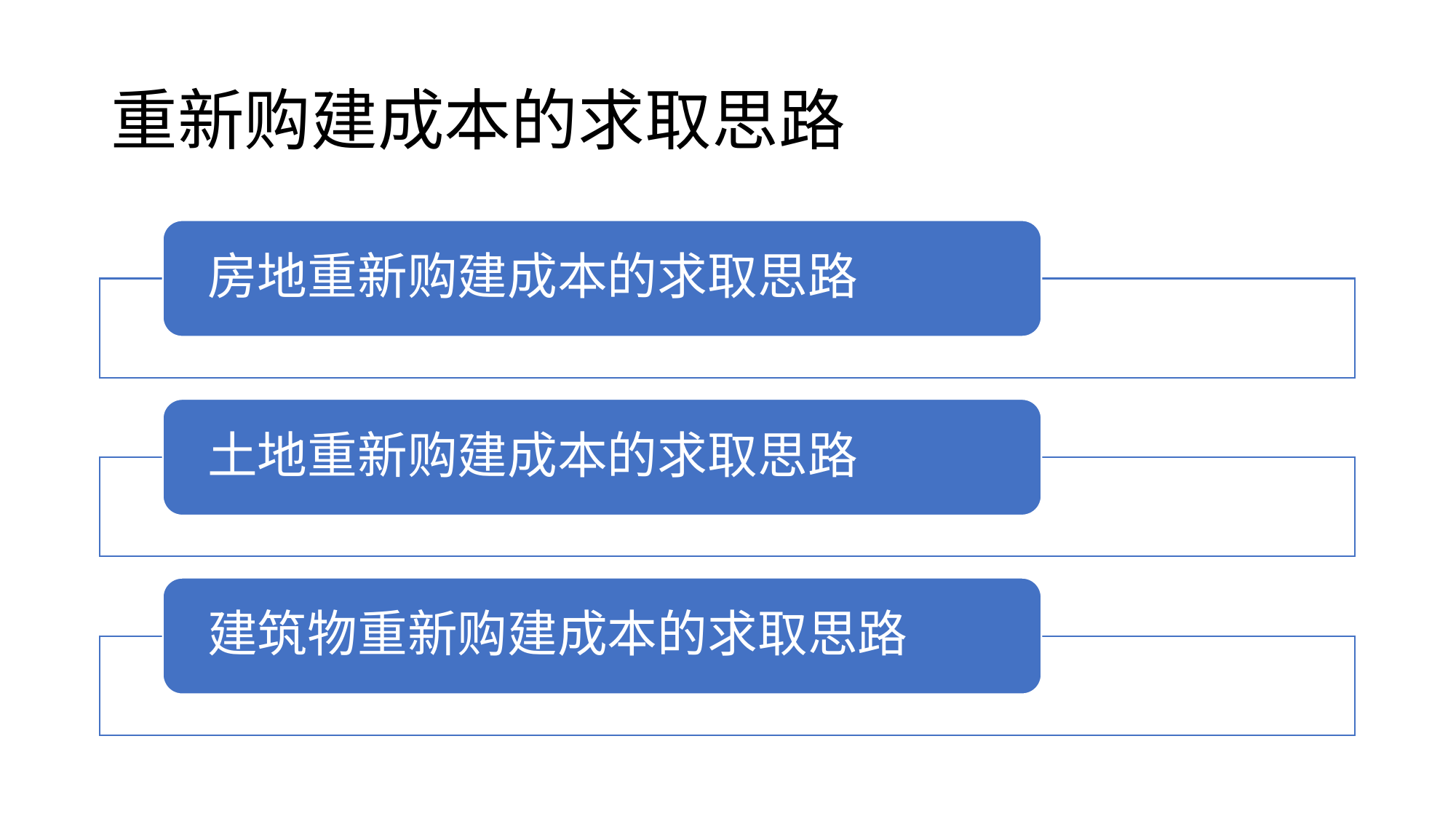

# 重新购建成本的求取思路
房地重新购建成本的求取思路
土地重新购建成本的求取思路
建筑物重新购建成本的求取思路